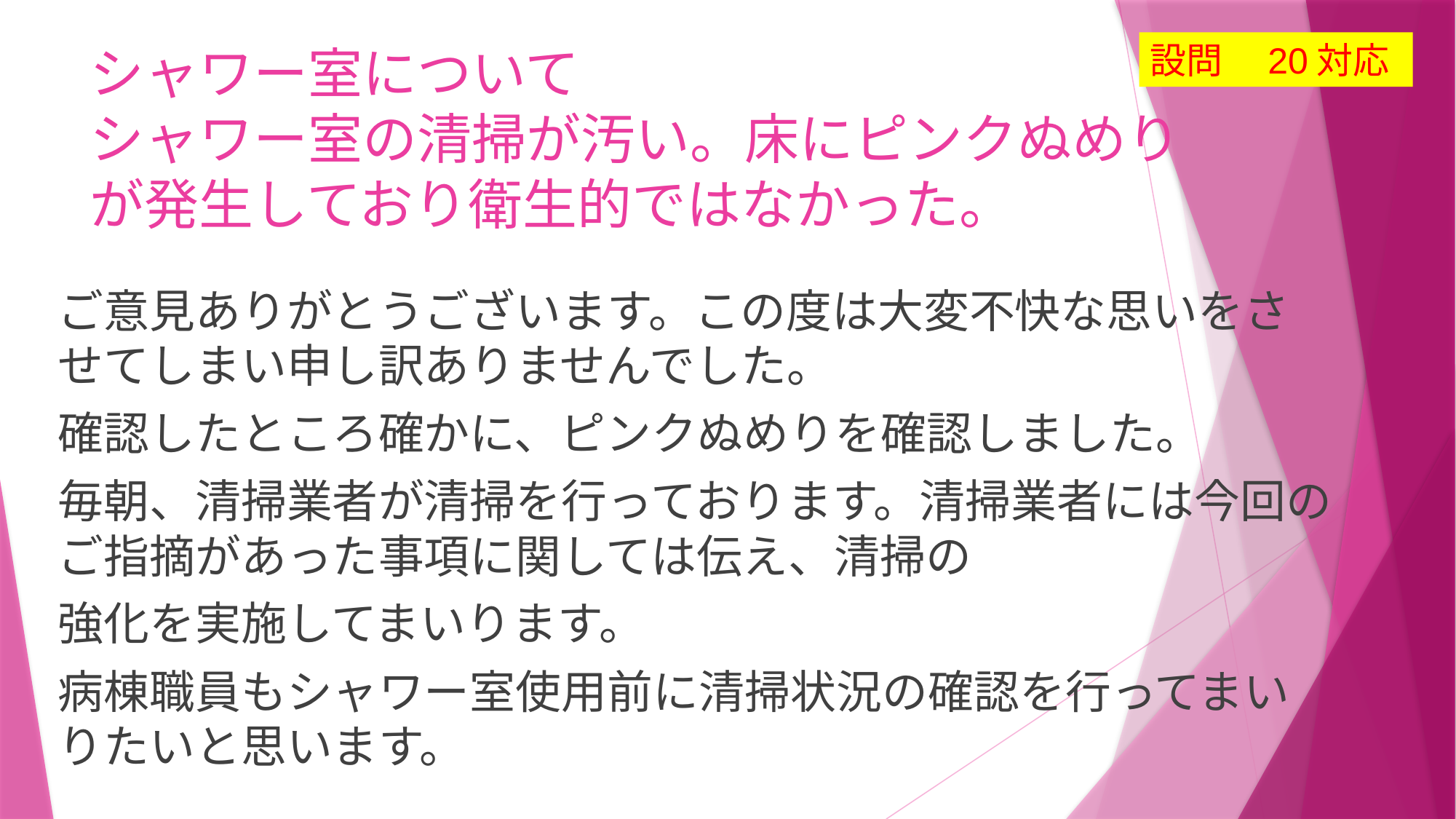

設問　20対応
# シャワー室について シャワー室の清掃が汚い。床にピンクぬめりが発生しており衛生的ではなかった。
ご意見ありがとうございます。この度は大変不快な思いをさせてしまい申し訳ありませんでした。
確認したところ確かに、ピンクぬめりを確認しました。
毎朝、清掃業者が清掃を行っております。清掃業者には今回のご指摘があった事項に関しては伝え、清掃の
強化を実施してまいります。
病棟職員もシャワー室使用前に清掃状況の確認を行ってまいりたいと思います。